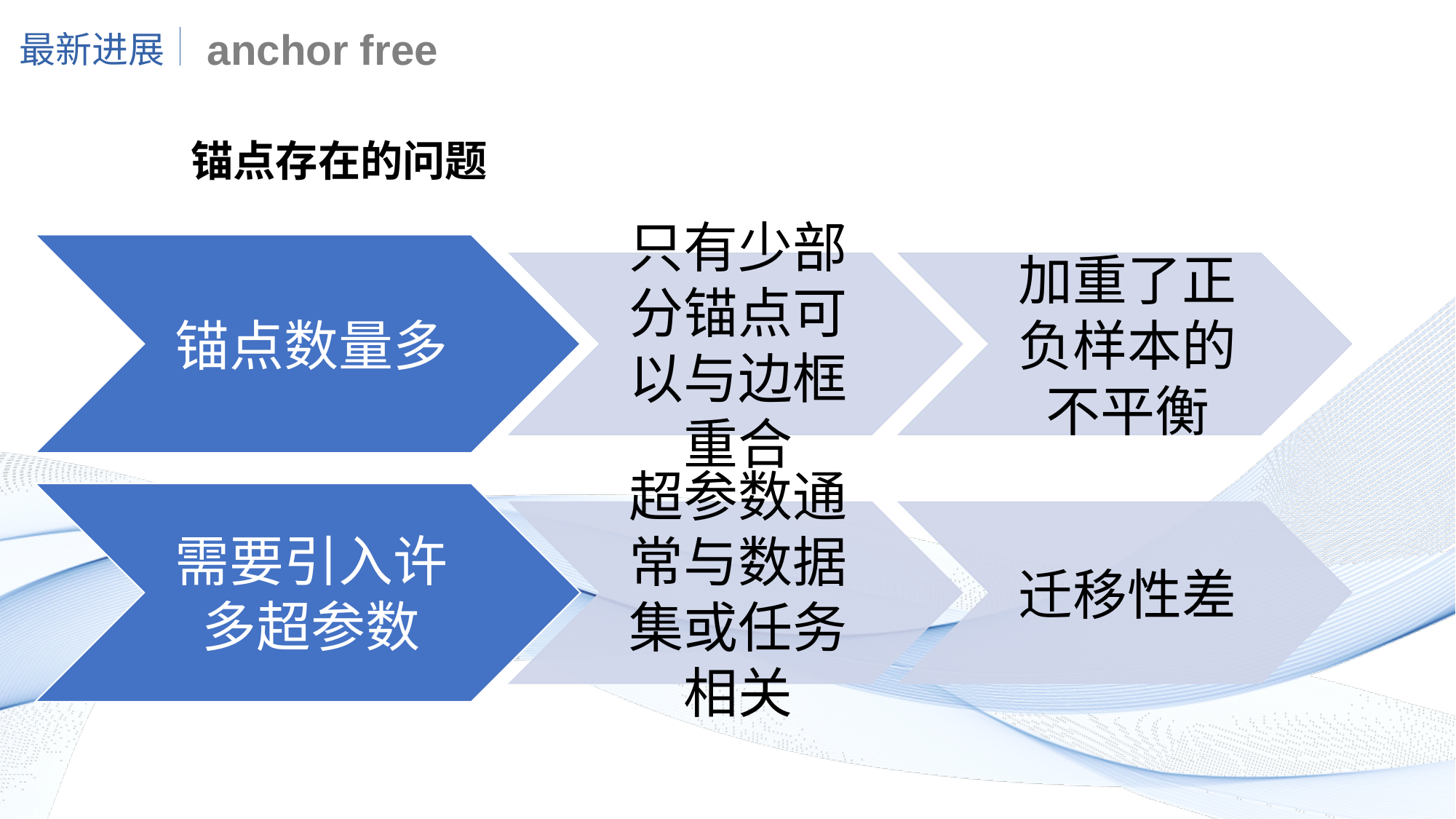

anchor free
最新进展
锚点存在的问题
锚点数量多
只有少部分锚点可以与边框重合
加重了正负样本的不平衡
需要引入许多超参数
超参数通常与数据集或任务相关
迁移性差